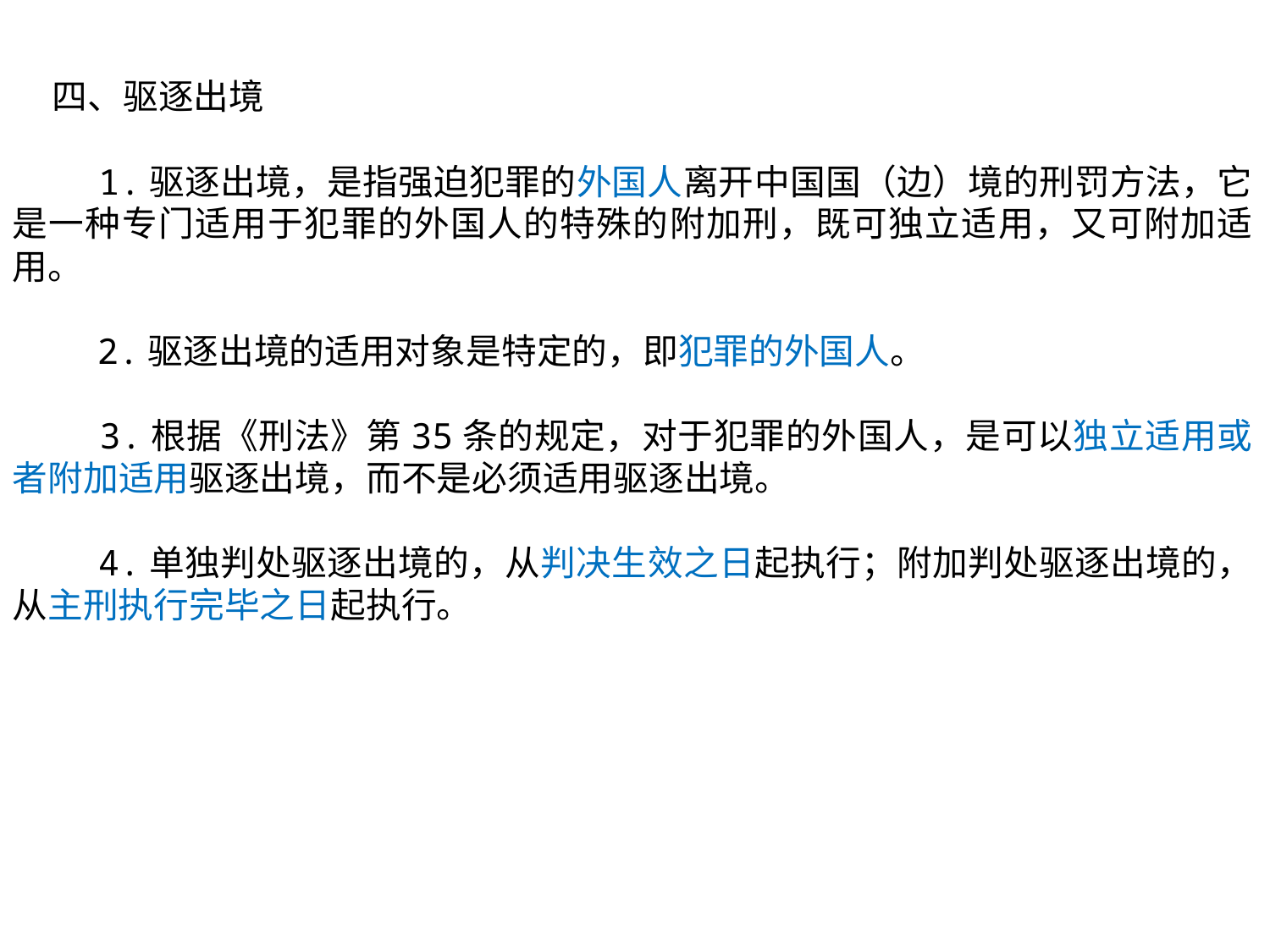

四、驱逐出境

    1.驱逐出境，是指强迫犯罪的外国人离开中国国（边）境的刑罚方法，它是一种专门适用于犯罪的外国人的特殊的附加刑，既可独立适用，又可附加适用。

    2.驱逐出境的适用对象是特定的，即犯罪的外国人。

    3.根据《刑法》第35条的规定，对于犯罪的外国人，是可以独立适用或者附加适用驱逐出境，而不是必须适用驱逐出境。

    4.单独判处驱逐出境的，从判决生效之日起执行；附加判处驱逐出境的，从主刑执行完毕之日起执行。